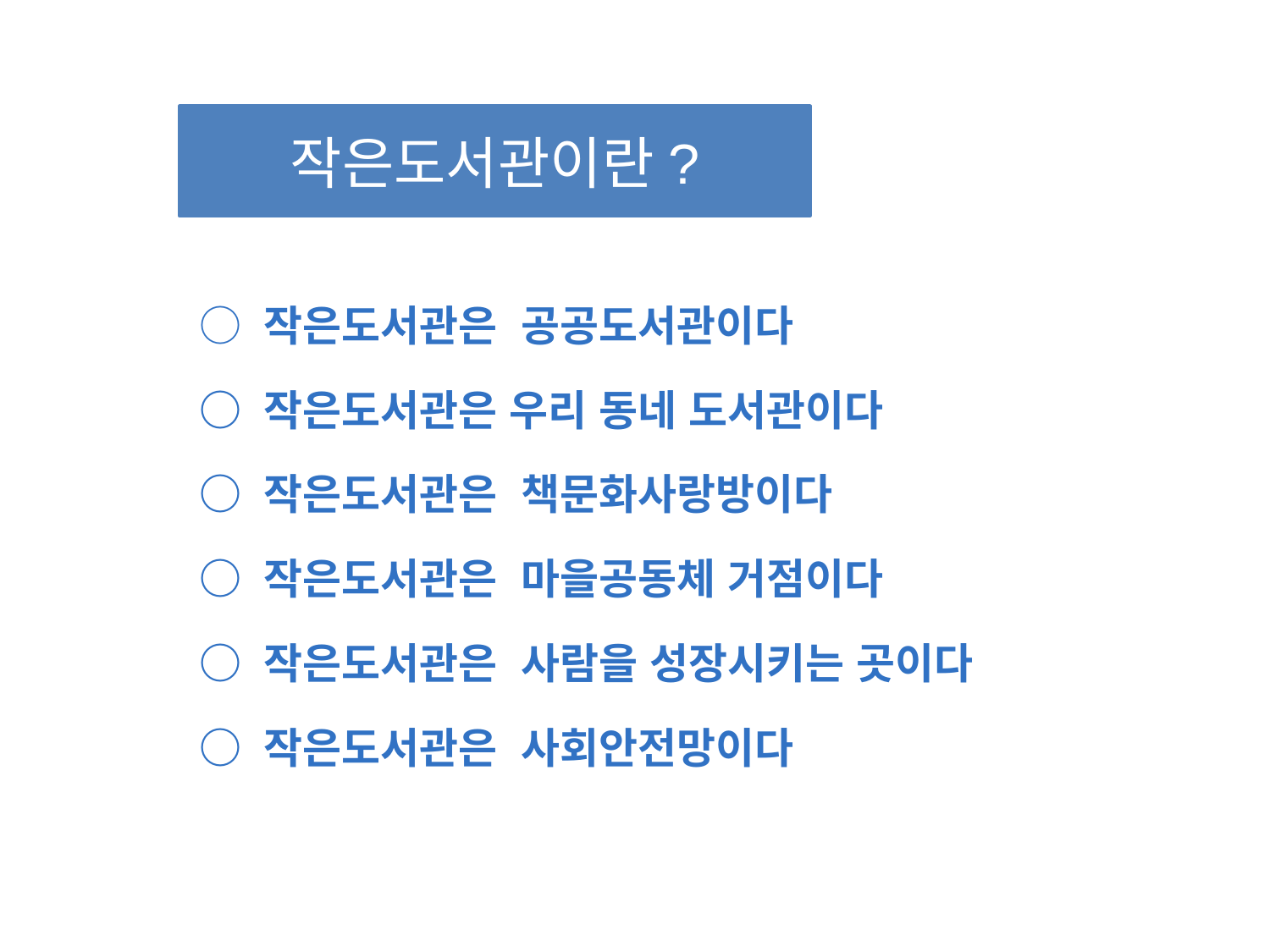

작은도서관이란?
○ 작은도서관은  공공도서관이다
○ 작은도서관은 우리 동네 도서관이다
○ 작은도서관은  책문화사랑방이다
○ 작은도서관은  마을공동체 거점이다
○ 작은도서관은  사람을 성장시키는 곳이다
○ 작은도서관은  사회안전망이다